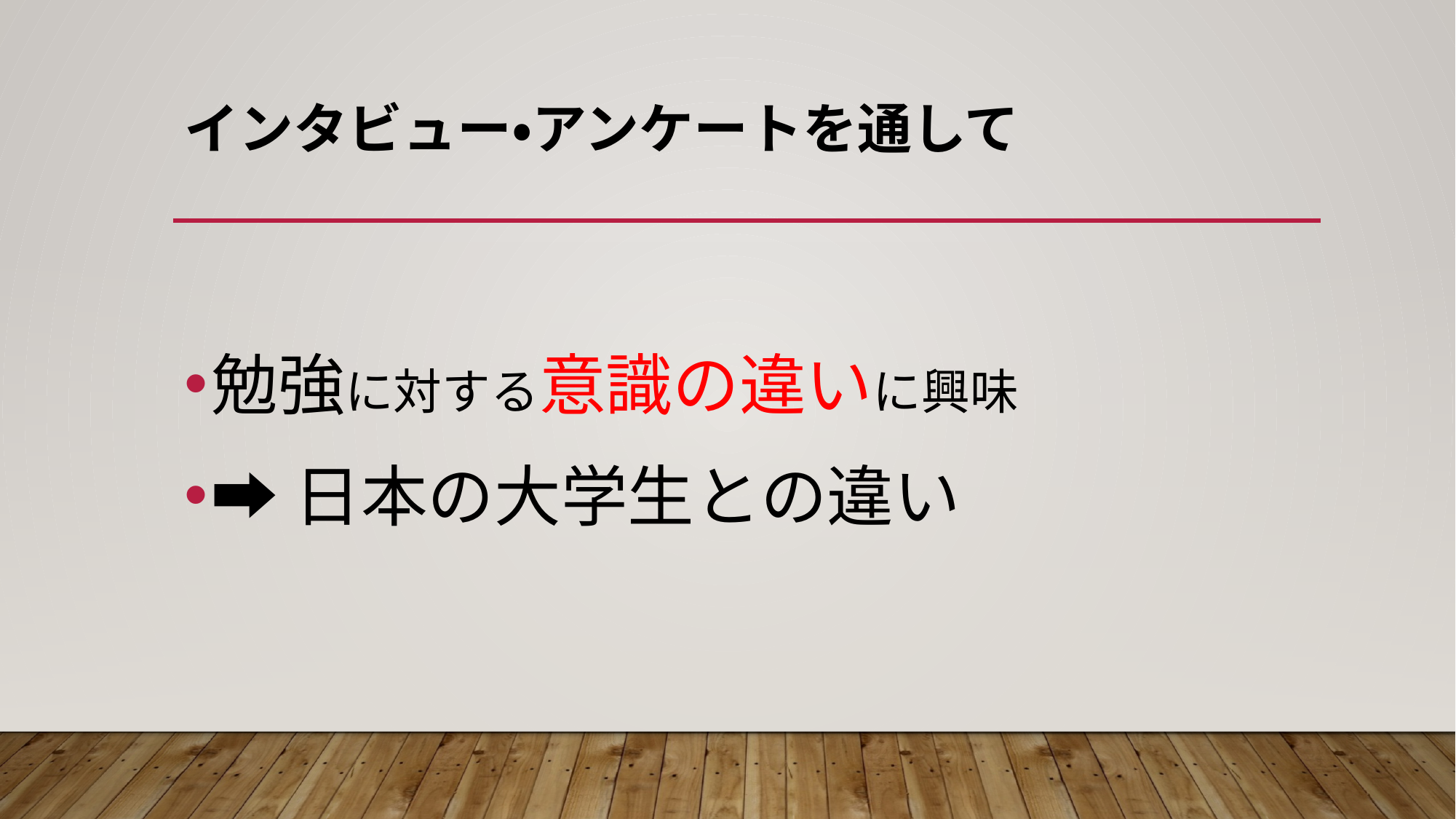

# インタビュー・アンケートを通して

勉強に対する意識の違いに興味
➡日本の大学生との違い